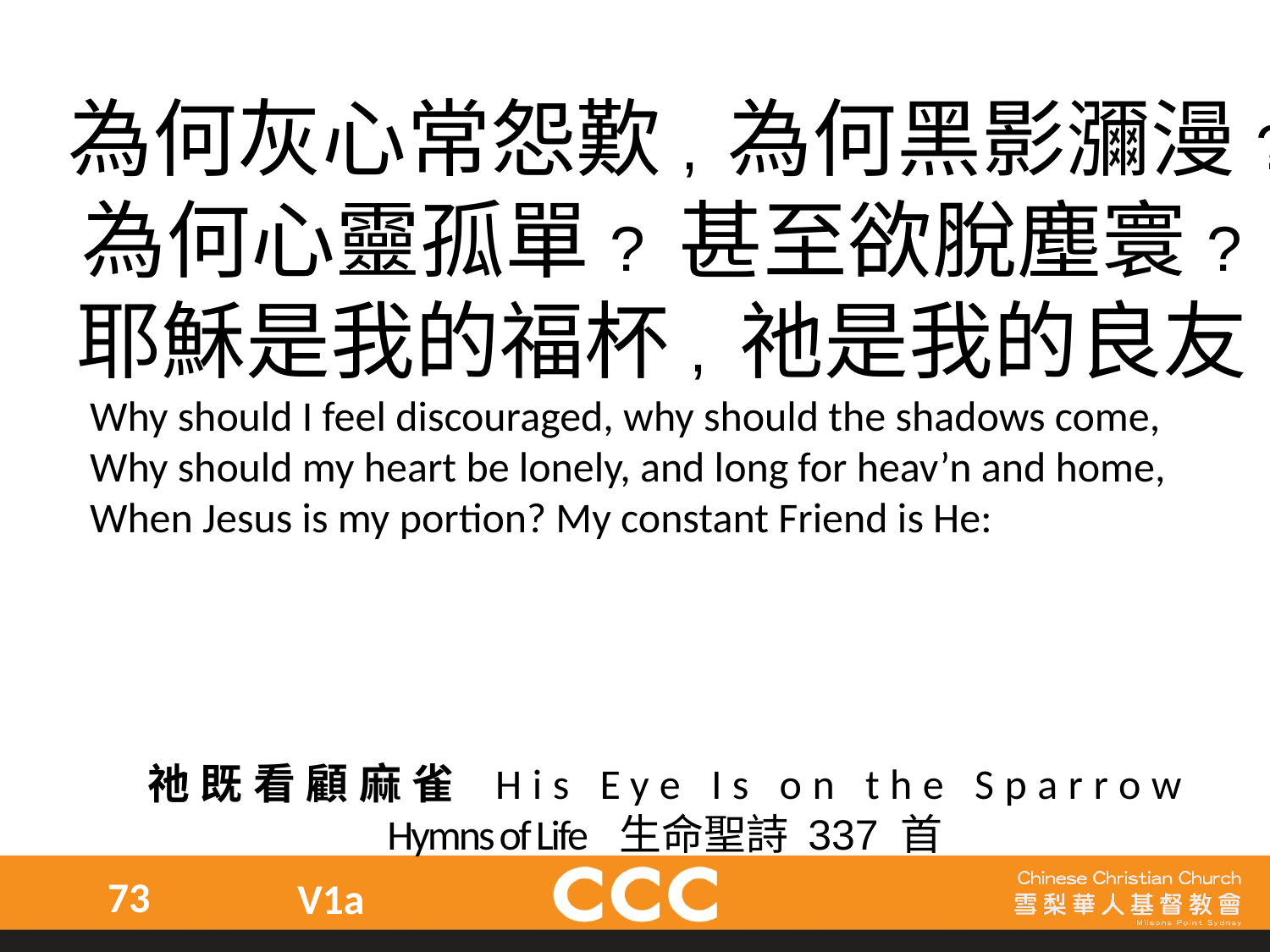

為何灰心常怨歎, 為何黑影瀰漫?
為何心靈孤單? 甚至欲脫塵寰?
耶穌是我的福杯, 祂是我的良友，
Why should I feel discouraged, why should the shadows come,
Why should my heart be lonely, and long for heav’n and home,
When Jesus is my portion? My constant Friend is He:
祂既看顧麻雀 His Eye Is on the Sparrow
Hymns of Life   生命聖詩 337 首
73
V1a